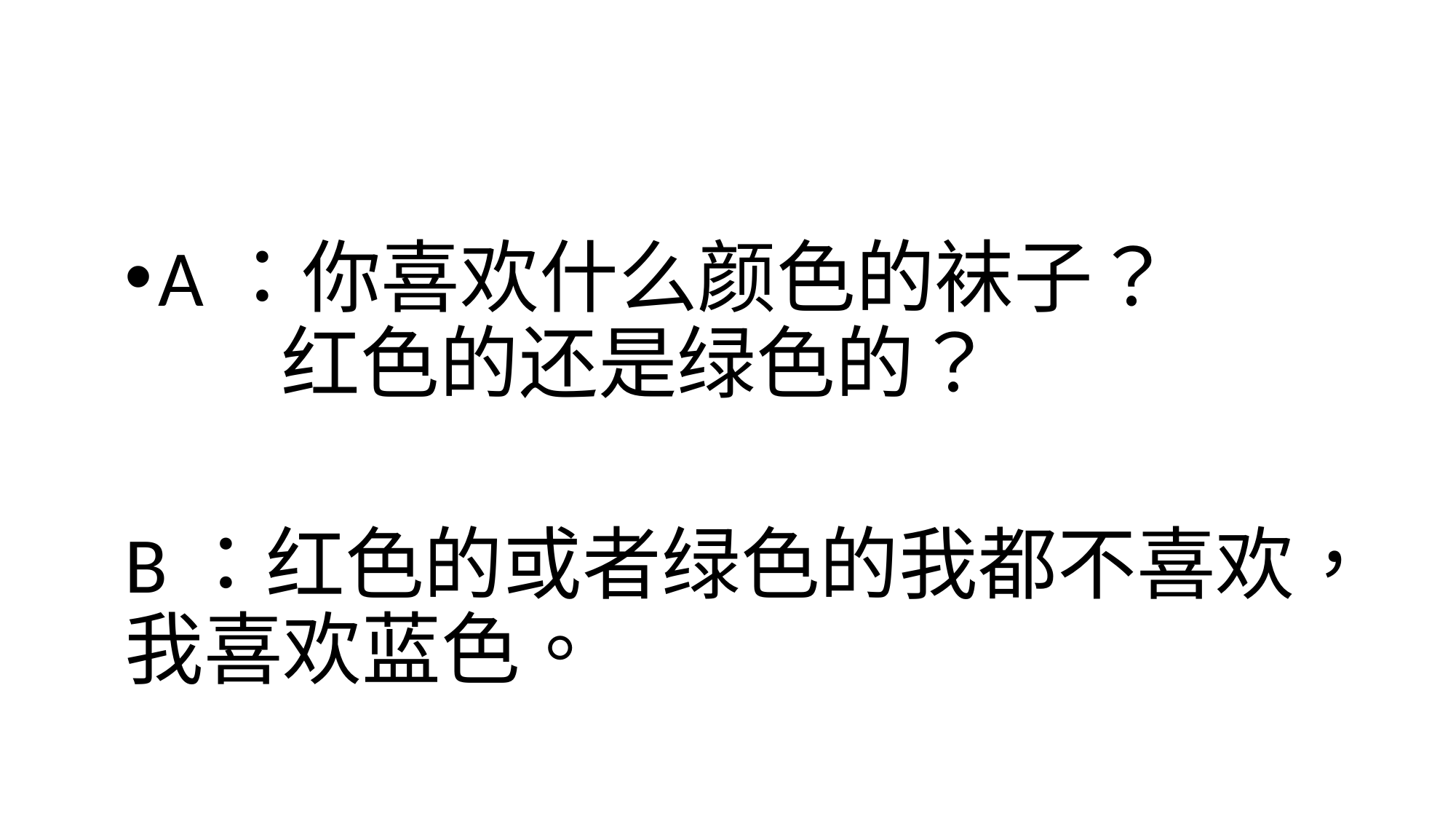

#
A：你喜欢什么颜色的袜子？
       红色的还是绿色的？
B：红色的或者绿色的我都不喜欢，我喜欢蓝色。